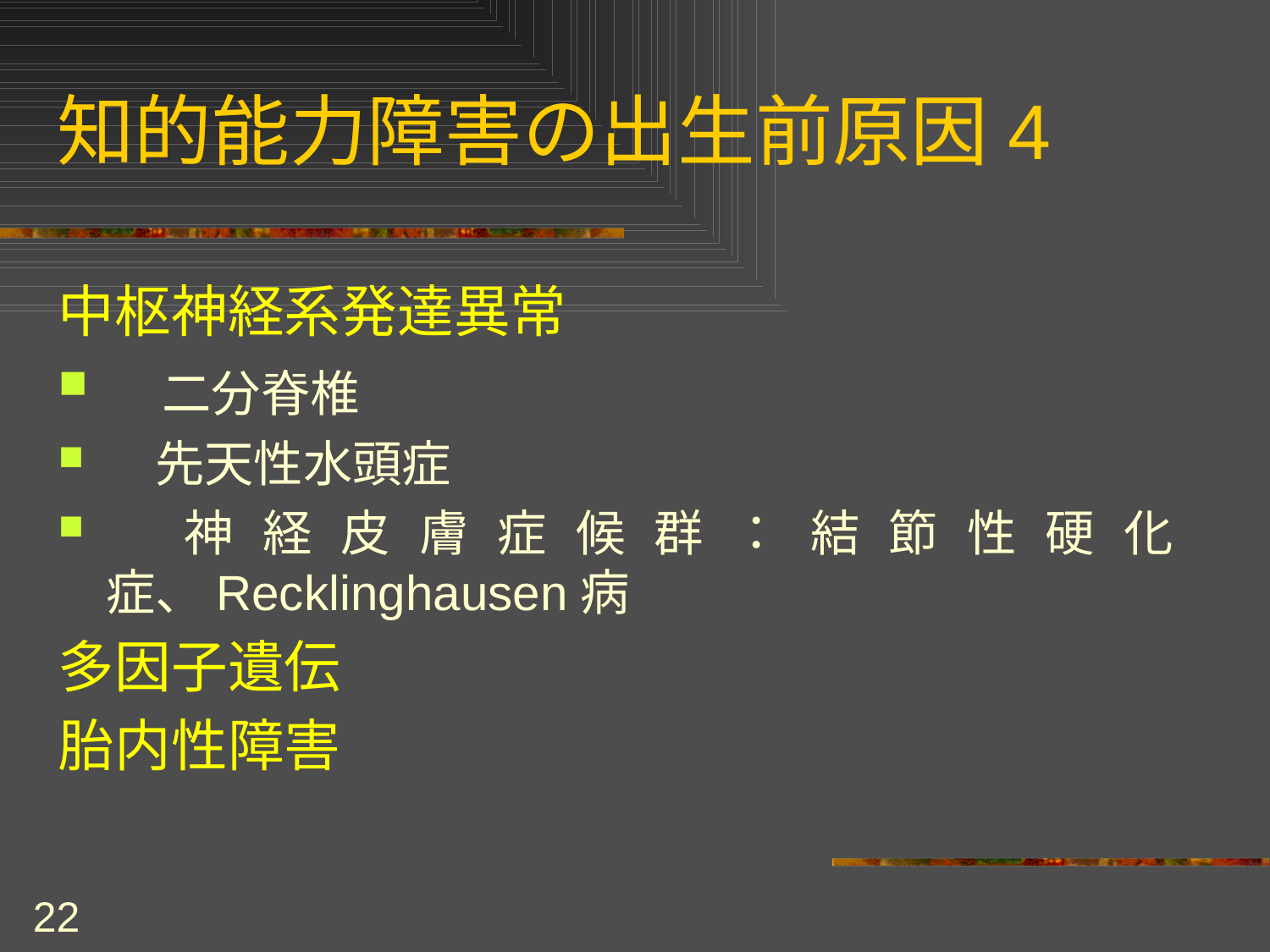

# 知的能力障害の出生前原因4
中枢神経系発達異常
　二分脊椎
　先天性水頭症
　神経皮膚症候群：結節性硬化症、Recklinghausen病
多因子遺伝
胎内性障害

22